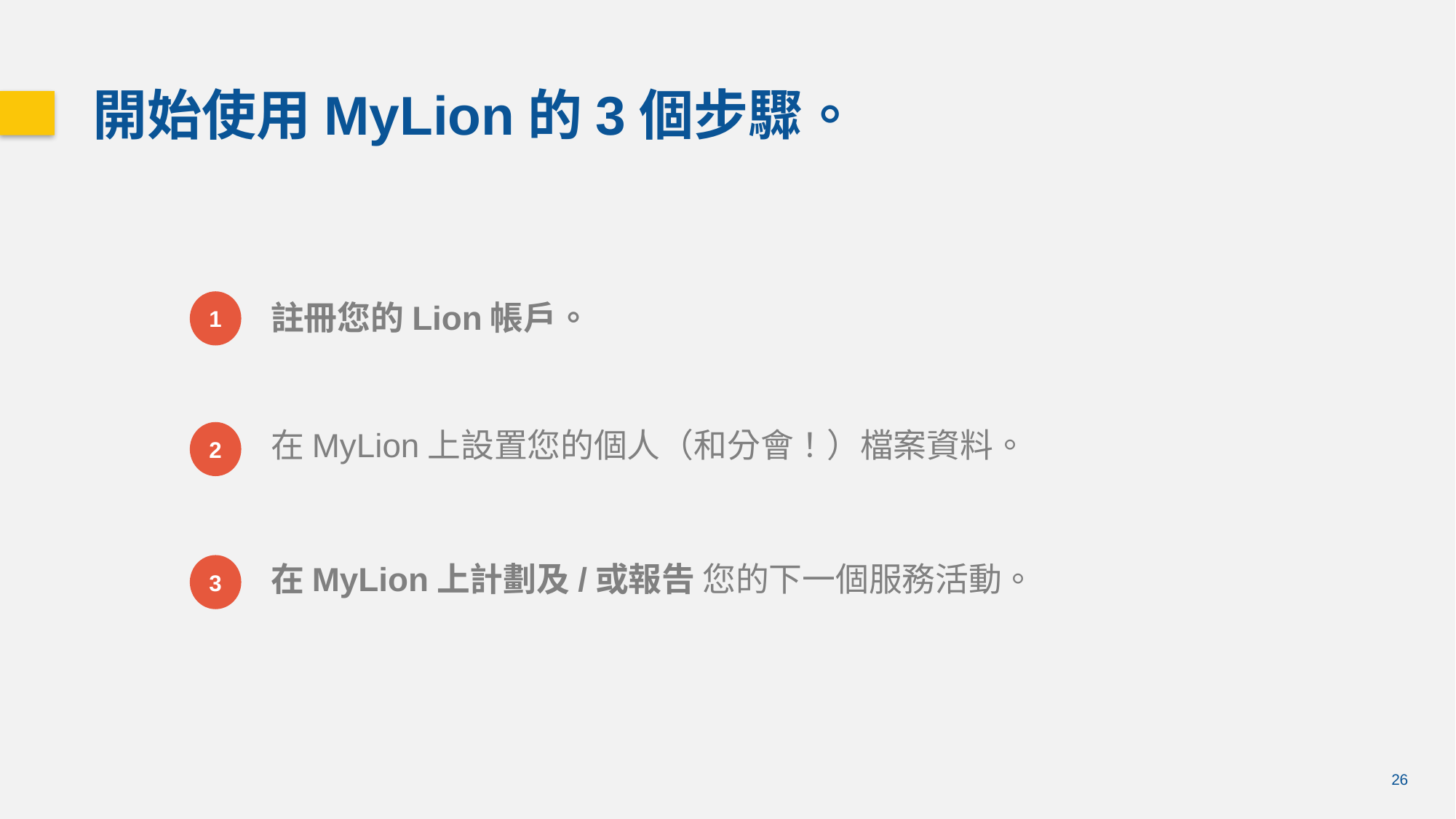

開始使用MyLion的3個步驟。
1
註冊您的Lion帳戶。
在MyLion上設置您的個人（和分會！）檔案資料。
2
在MyLion上計劃及/或報告 您的下一個服務活動。
3